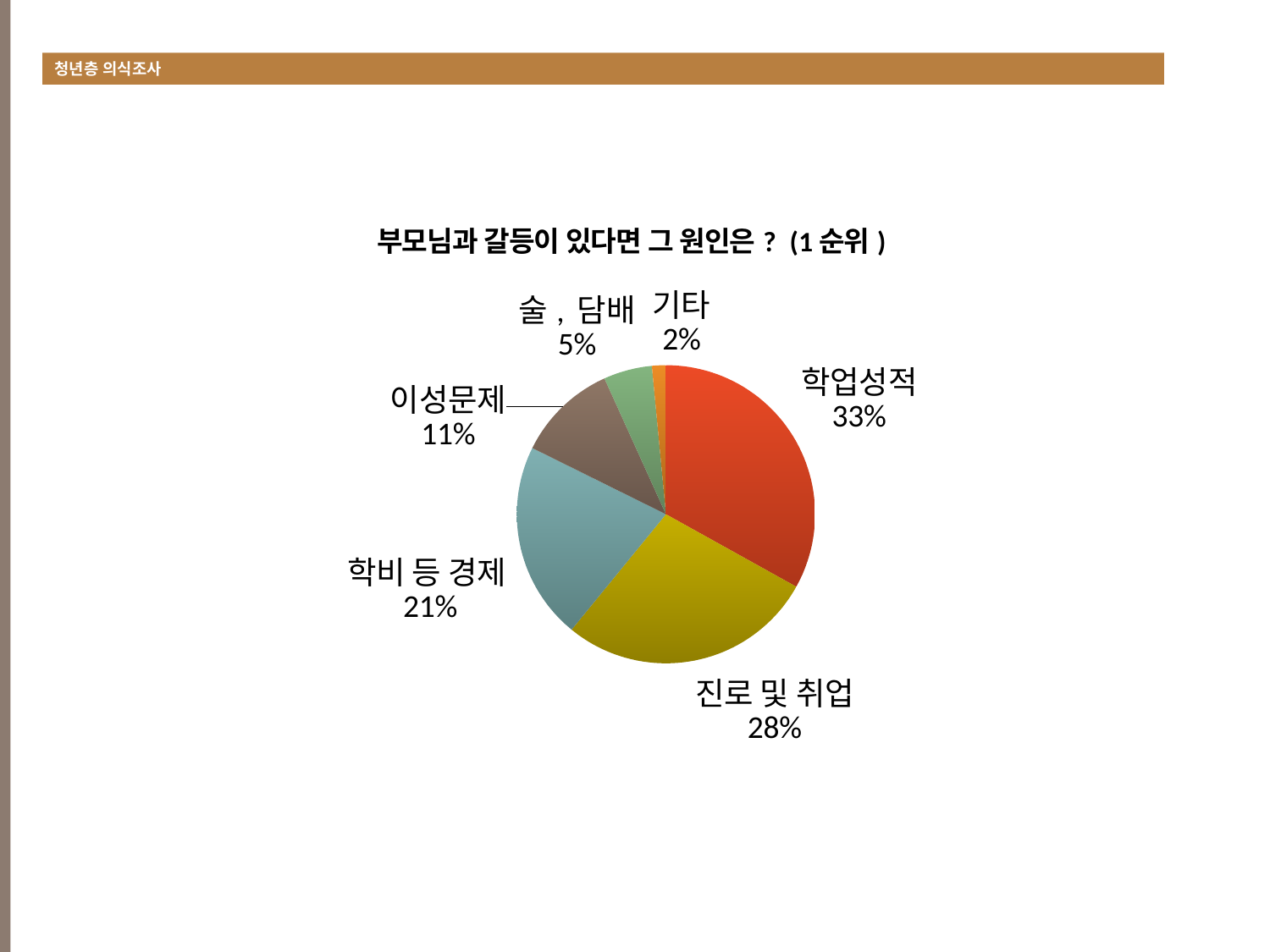

청년층 의식조사

#

### Chart:

| Category | 부모님과 갈등이 있다면 그 원인은?  (1순위)  |
|---|---|
| 학업성적 | 88.0 |
| 진로 및 취업 | 74.0 |
| 학비 등 경제  | 57.0 |
| 이성문제 | 29.0 |
| 술, 담배 | 14.0 |
| 기타 | 4.0 |